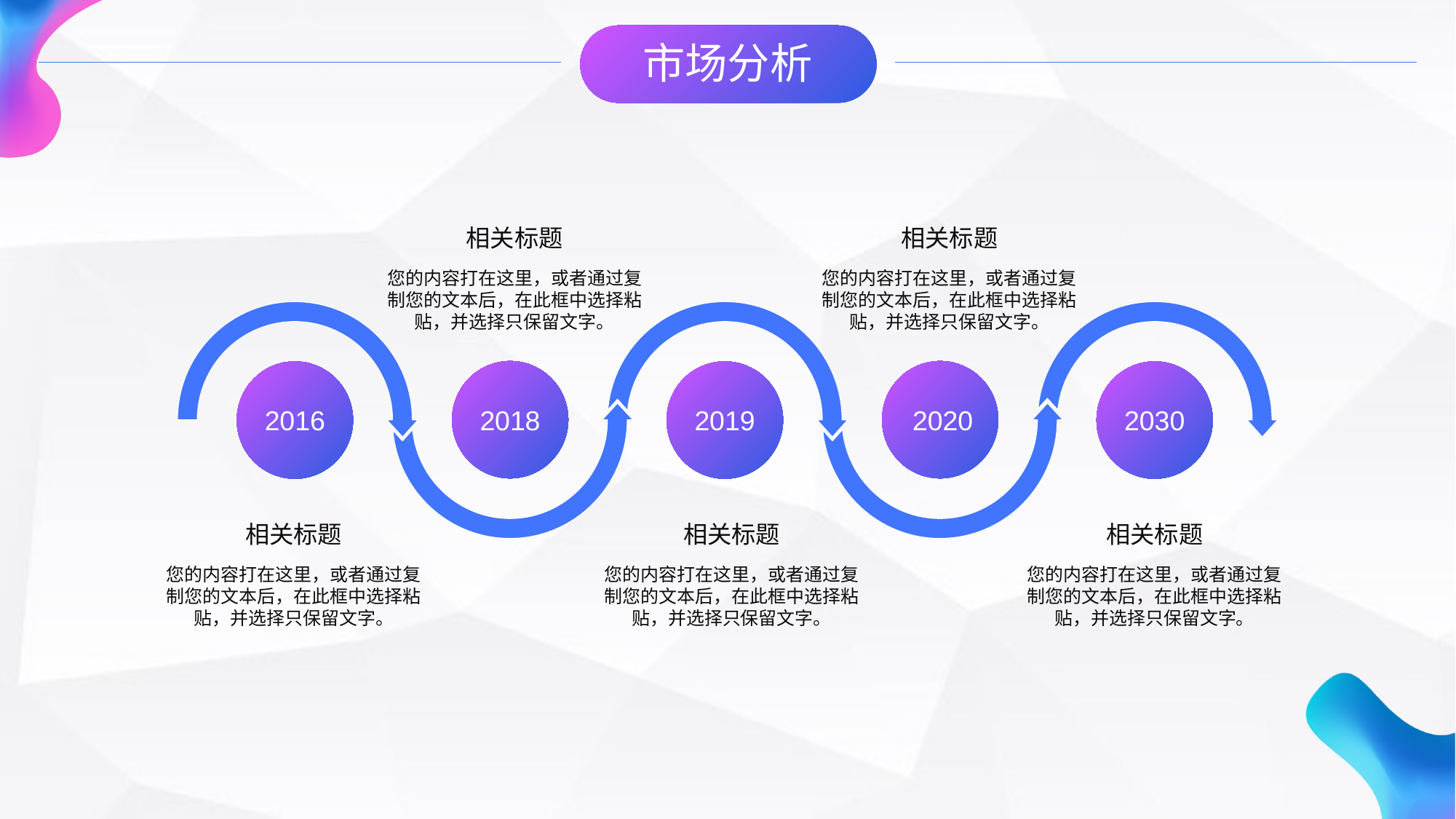

市场分析
相关标题
您的内容打在这里，或者通过复制您的文本后，在此框中选择粘贴，并选择只保留文字。
相关标题
您的内容打在这里，或者通过复制您的文本后，在此框中选择粘贴，并选择只保留文字。

2016
2018
2019
2020
2030

相关标题
您的内容打在这里，或者通过复制您的文本后，在此框中选择粘贴，并选择只保留文字。
相关标题
您的内容打在这里，或者通过复制您的文本后，在此框中选择粘贴，并选择只保留文字。
相关标题
您的内容打在这里，或者通过复制您的文本后，在此框中选择粘贴，并选择只保留文字。